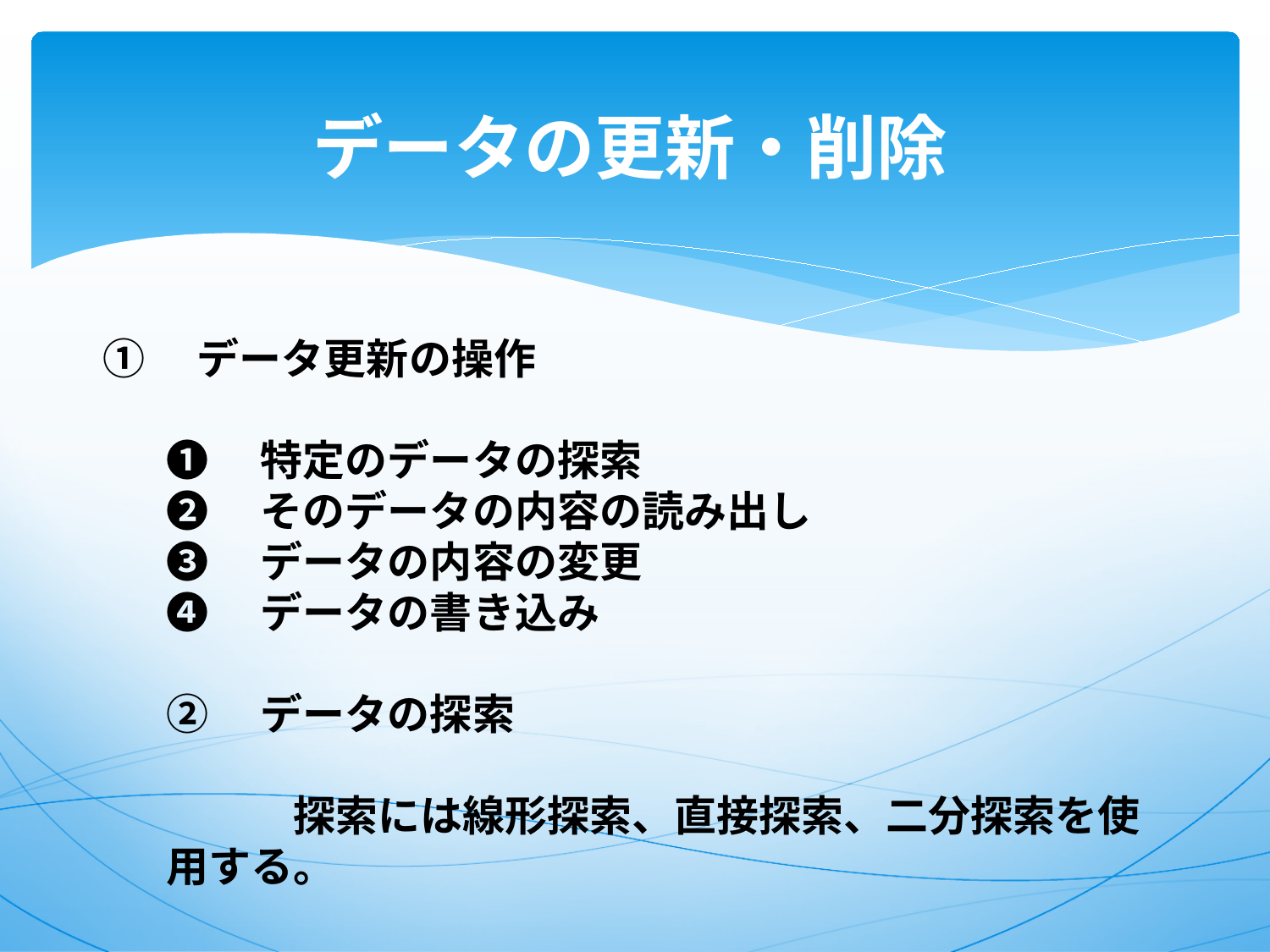

# データの更新・削除
①　データ更新の操作

❶　特定のデータの探索
❷　そのデータの内容の読み出し
❸　データの内容の変更
❹　データの書き込み

②　データの探索

　　　探索には線形探索、直接探索、二分探索を使用する。